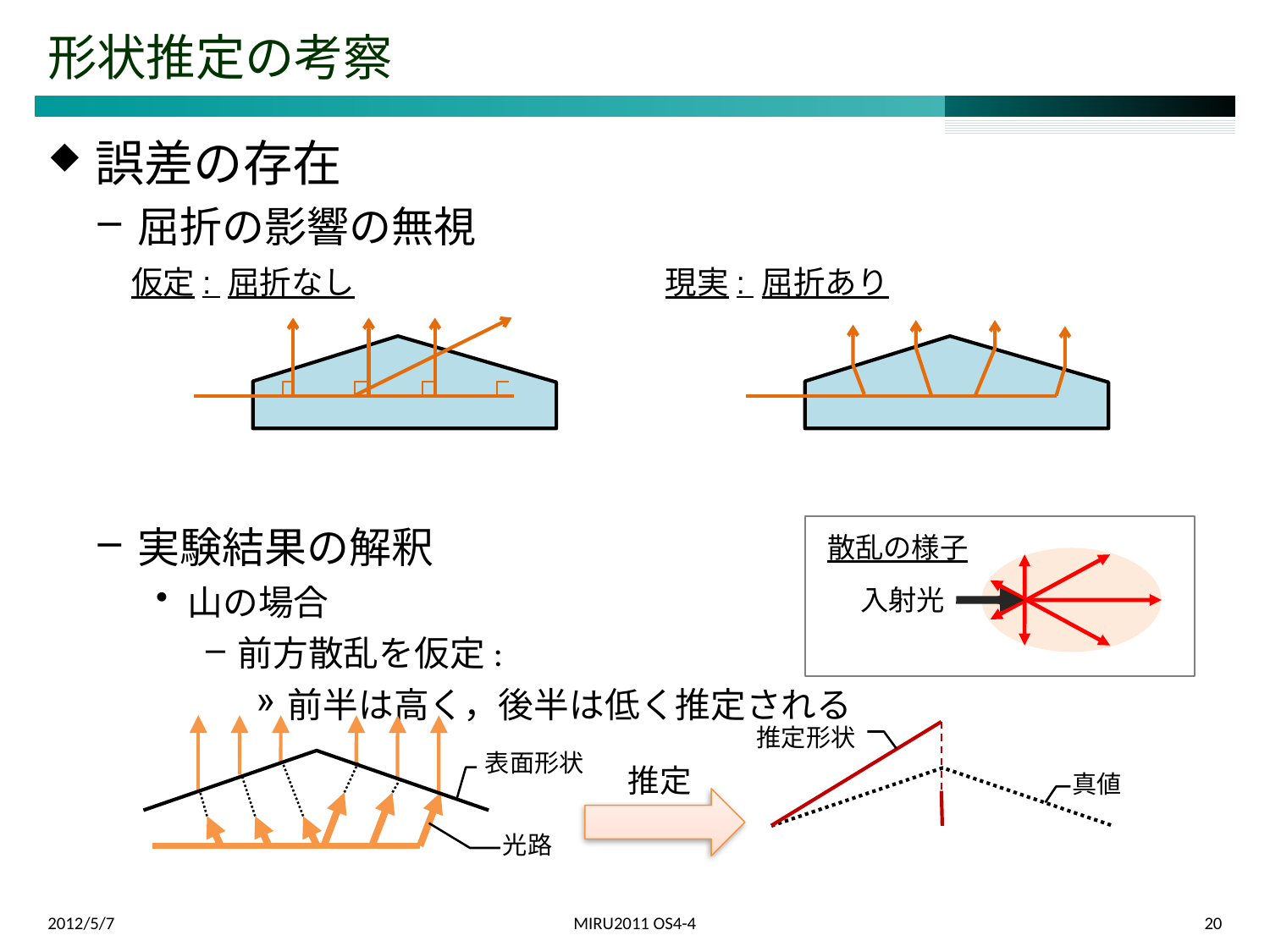

# 形状推定の考察
誤差の存在
屈折の影響の無視

実験結果の解釈
山の場合
前方散乱を仮定:
前半は高く，後半は低く推定される

仮定: 屈折なし
現実: 屈折あり

散乱の様子

入射光
表面形状

光路
推定形状

真値

推定

2012/5/7
MIRU2011 OS4-4
20